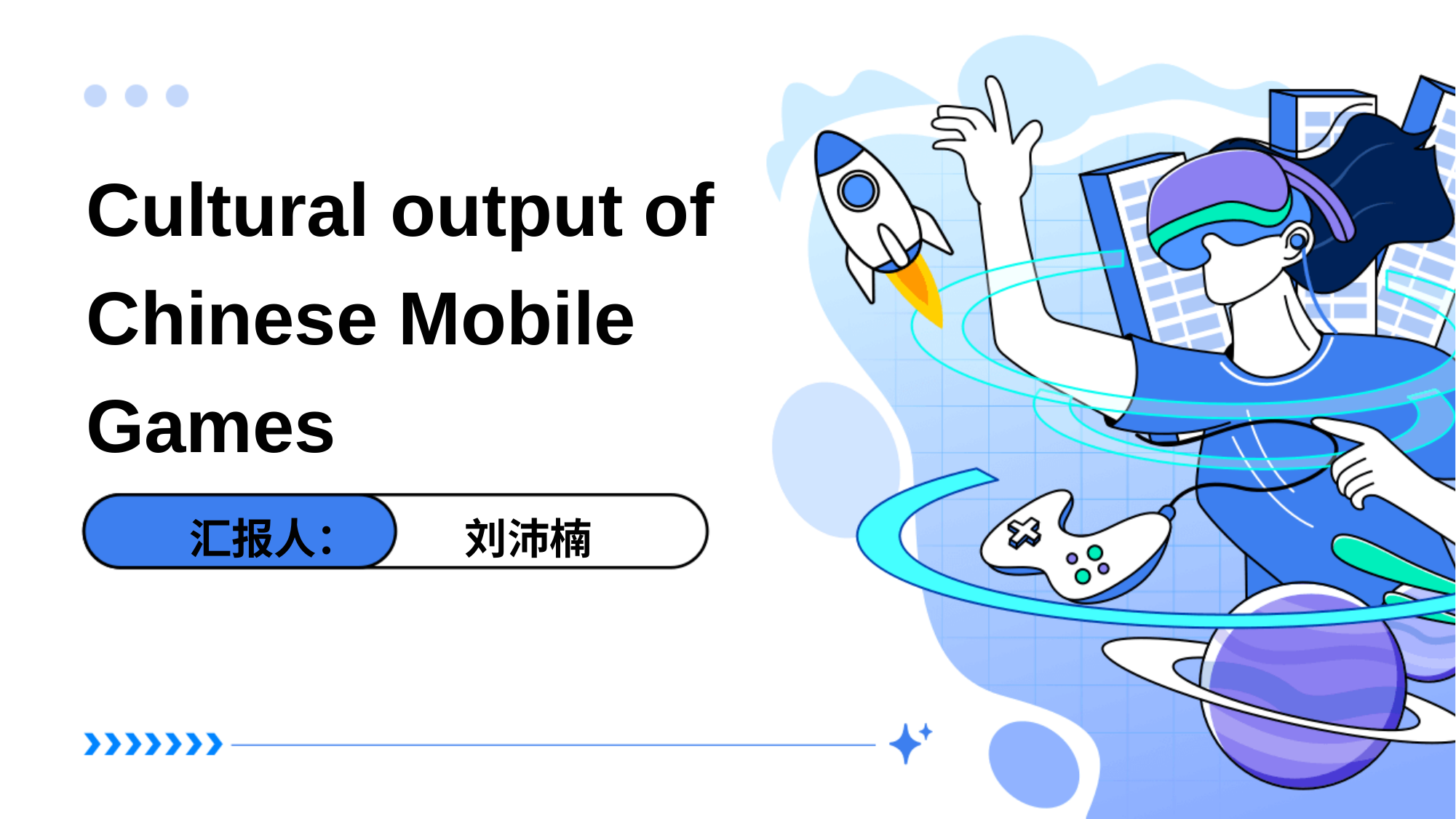

Cultural output of Chinese Mobile Games
汇报人：           刘沛楠